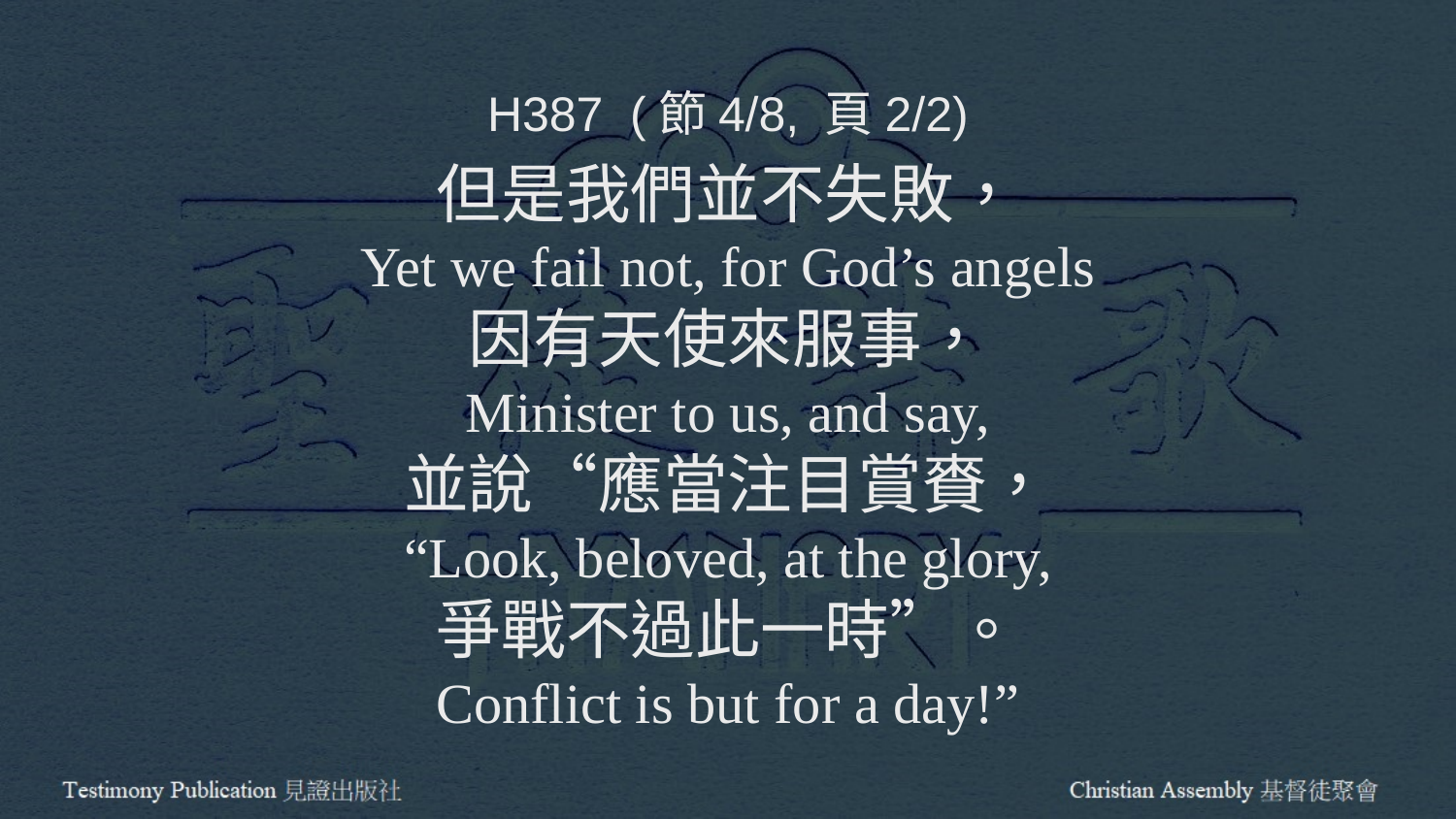

H387  (節4/8, 頁2/2)
但是我們並不失敗，
Yet we fail not, for God’s angels
因有天使來服事，
Minister to us, and say,
並說“應當注目賞賚，
“Look, beloved, at the glory,
爭戰不過此一時”。
Conflict is but for a day!”